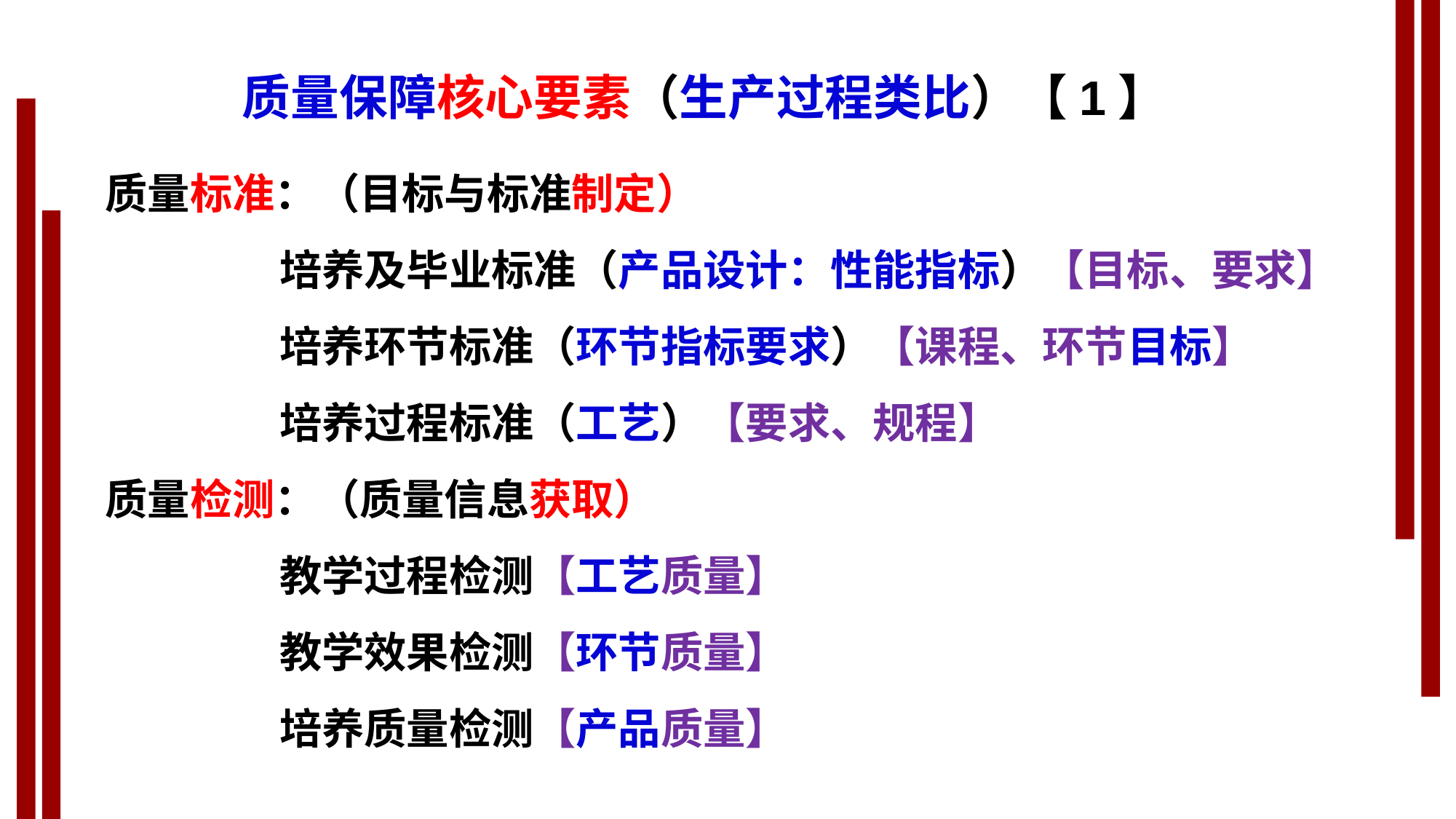

质量保障核心要素（生产过程类比）【1】
质量标准：（目标与标准制定）
                 培养及毕业标准（产品设计：性能指标）【目标、要求】
                 培养环节标准（环节指标要求）【课程、环节目标】
                 培养过程标准（工艺）【要求、规程】
质量检测：（质量信息获取）
                 教学过程检测【工艺质量】
                 教学效果检测【环节质量】
                 培养质量检测【产品质量】